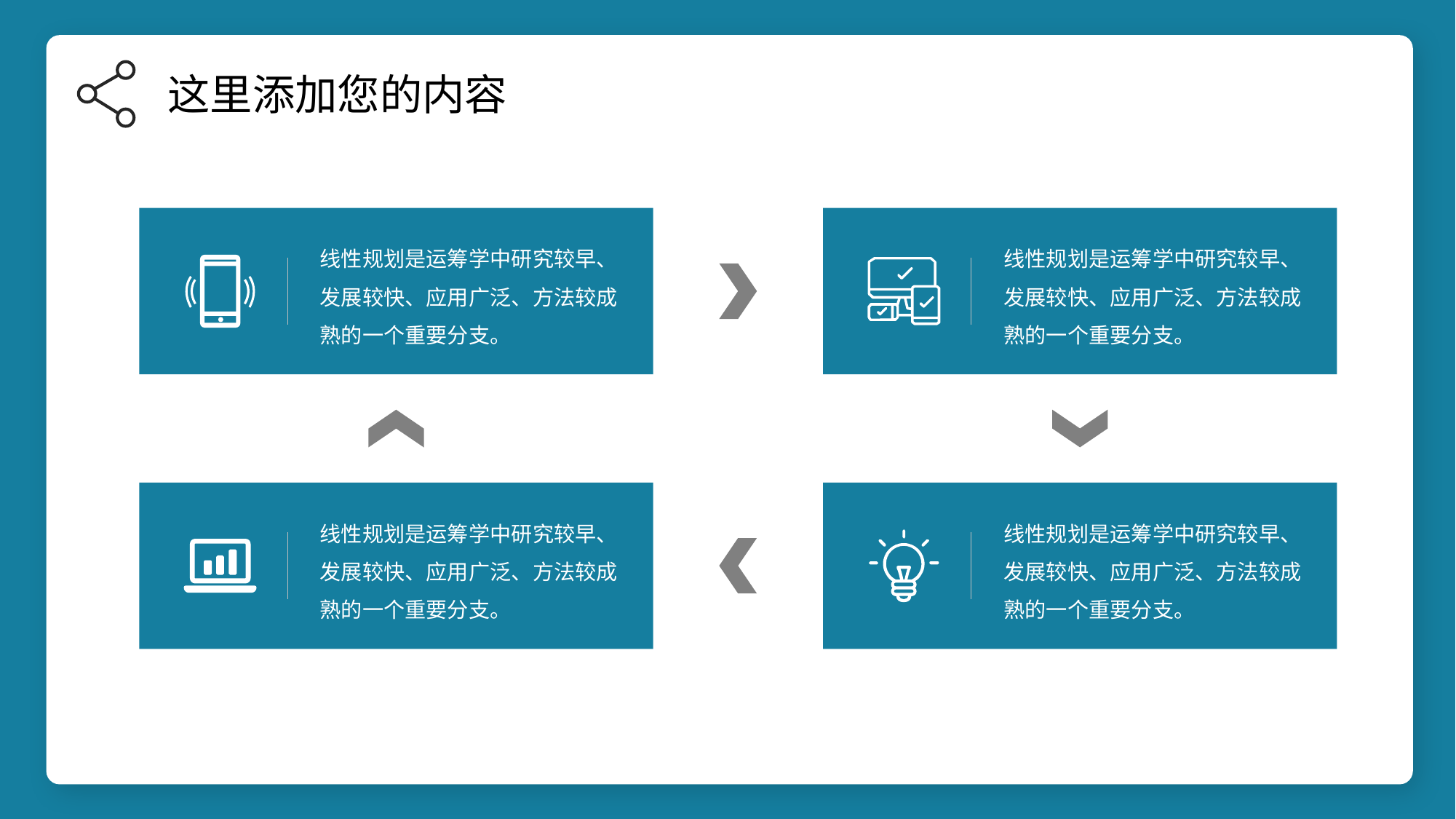

这里添加您的内容

线性规划是运筹学中研究较早、发展较快、应用广泛、方法较成熟的一个重要分支。
线性规划是运筹学中研究较早、发展较快、应用广泛、方法较成熟的一个重要分支。

线性规划是运筹学中研究较早、发展较快、应用广泛、方法较成熟的一个重要分支。
线性规划是运筹学中研究较早、发展较快、应用广泛、方法较成熟的一个重要分支。